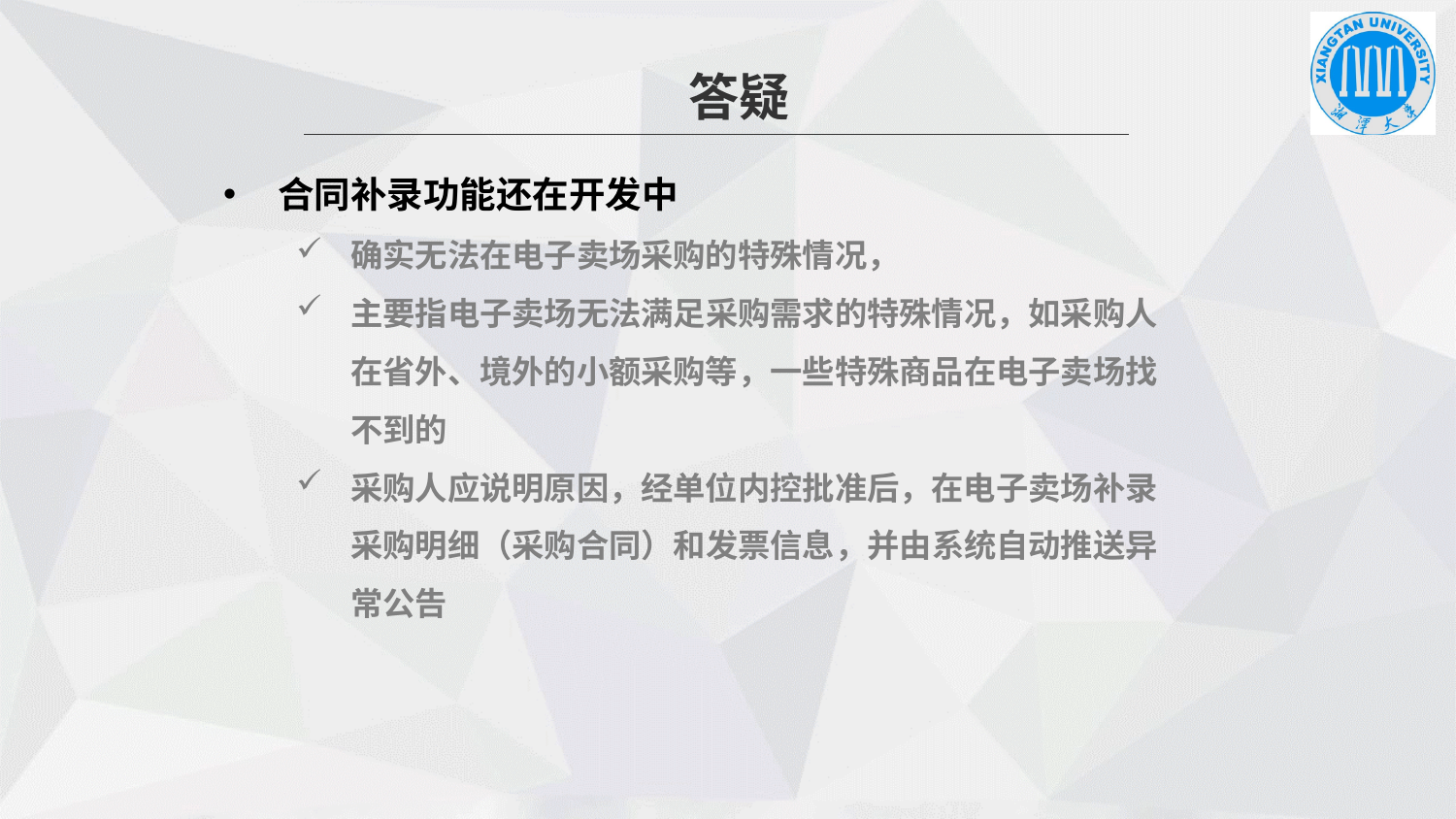

答疑
合同补录功能还在开发中
确实无法在电子卖场采购的特殊情况，
主要指电子卖场无法满足采购需求的特殊情况，如采购人在省外、境外的小额采购等，一些特殊商品在电子卖场找不到的
采购人应说明原因，经单位内控批准后，在电子卖场补录采购明细（采购合同）和发票信息，并由系统自动推送异常公告